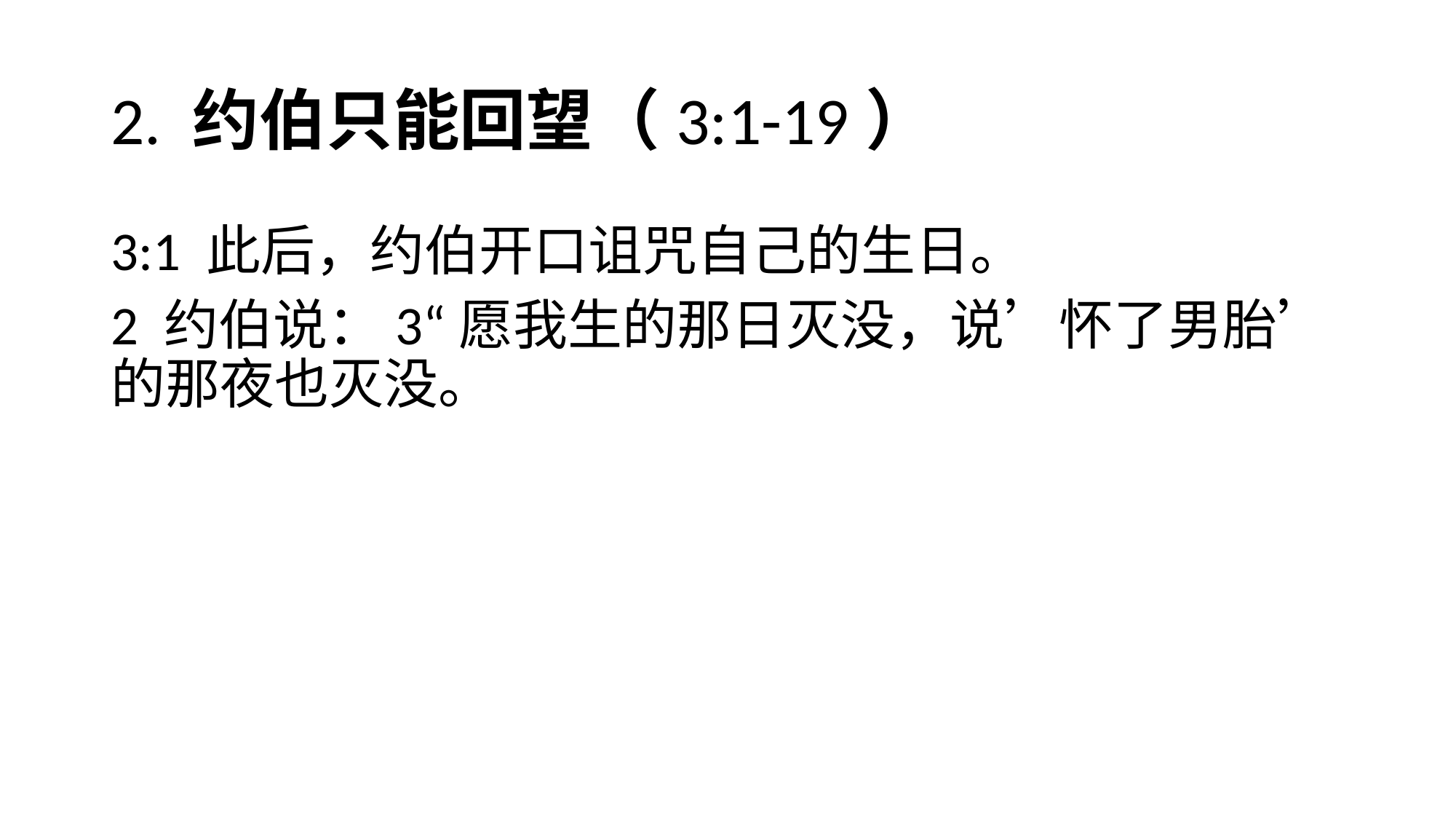

# 2. 约伯只能回望（3:1-19）
3:1 此后，约伯开口诅咒自己的生日。
2 约伯说：3“愿我生的那日灭没，说’怀了男胎’的那夜也灭没。